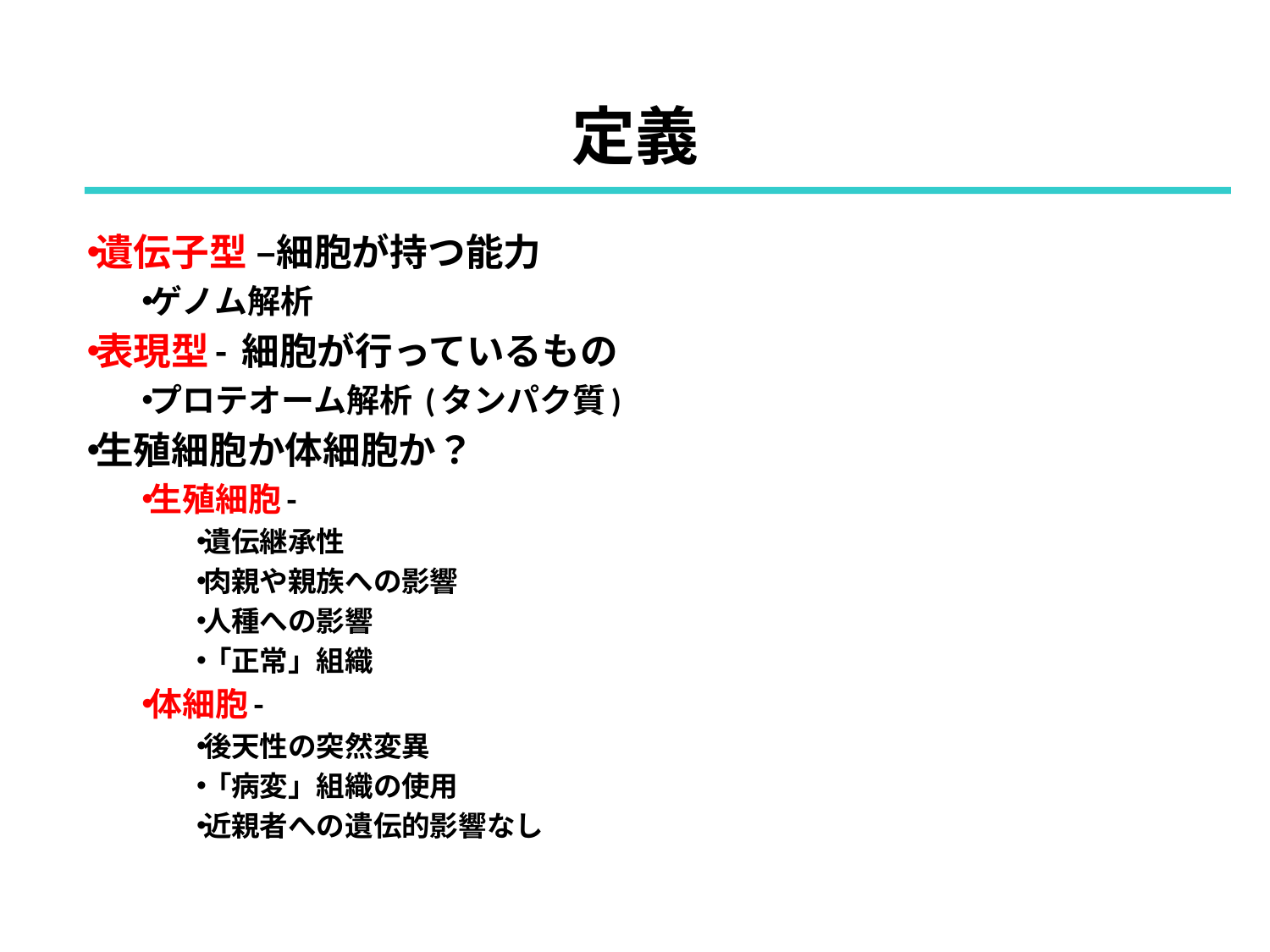

# 定義

遺伝子型 –細胞が持つ能力
ゲノム解析
表現型- 細胞が行っているもの
プロテオーム解析 (タンパク質)
生殖細胞か体細胞か？
生殖細胞-
遺伝継承性
肉親や親族への影響
人種への影響
「正常」組織
体細胞-
後天性の突然変異
「病変」組織の使用
近親者への遺伝的影響なし